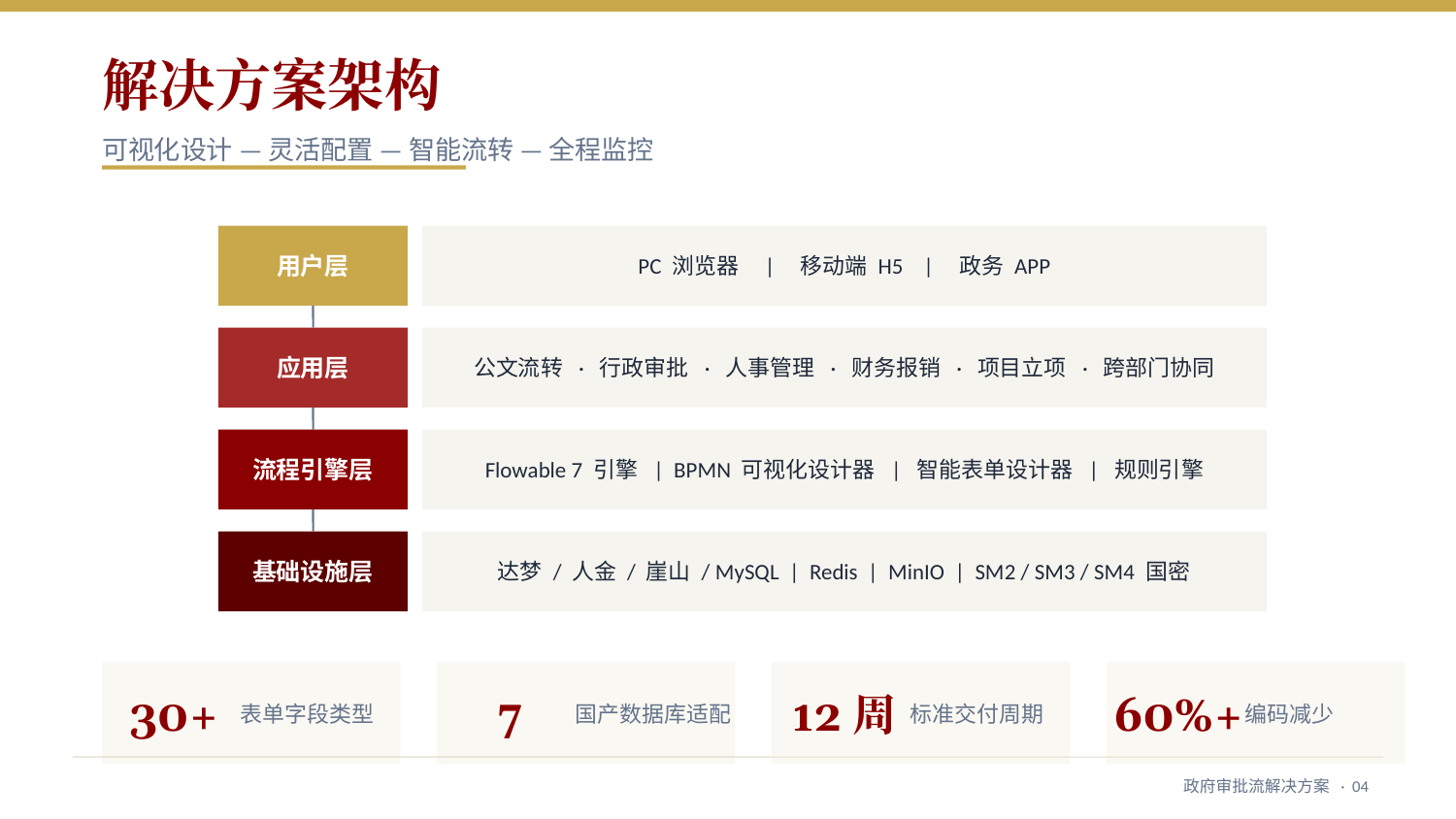

解决方案架构
可视化设计 — 灵活配置 — 智能流转 — 全程监控

用户层

PC 浏览器    |    移动端 H5    |    政务 APP

应用层

公文流转  ·  行政审批  ·  人事管理  ·  财务报销  ·  项目立项  ·  跨部门协同

流程引擎层

Flowable 7 引擎  |  BPMN 可视化设计器  |  智能表单设计器  |  规则引擎

基础设施层

达梦 / 人金 / 崖山 / MySQL  |  Redis  |  MinIO  |  SM2 / SM3 / SM4 国密

30+
表单字段类型

7
国产数据库适配

12周
标准交付周期

60%+
编码减少

政府审批流解决方案  ·  04